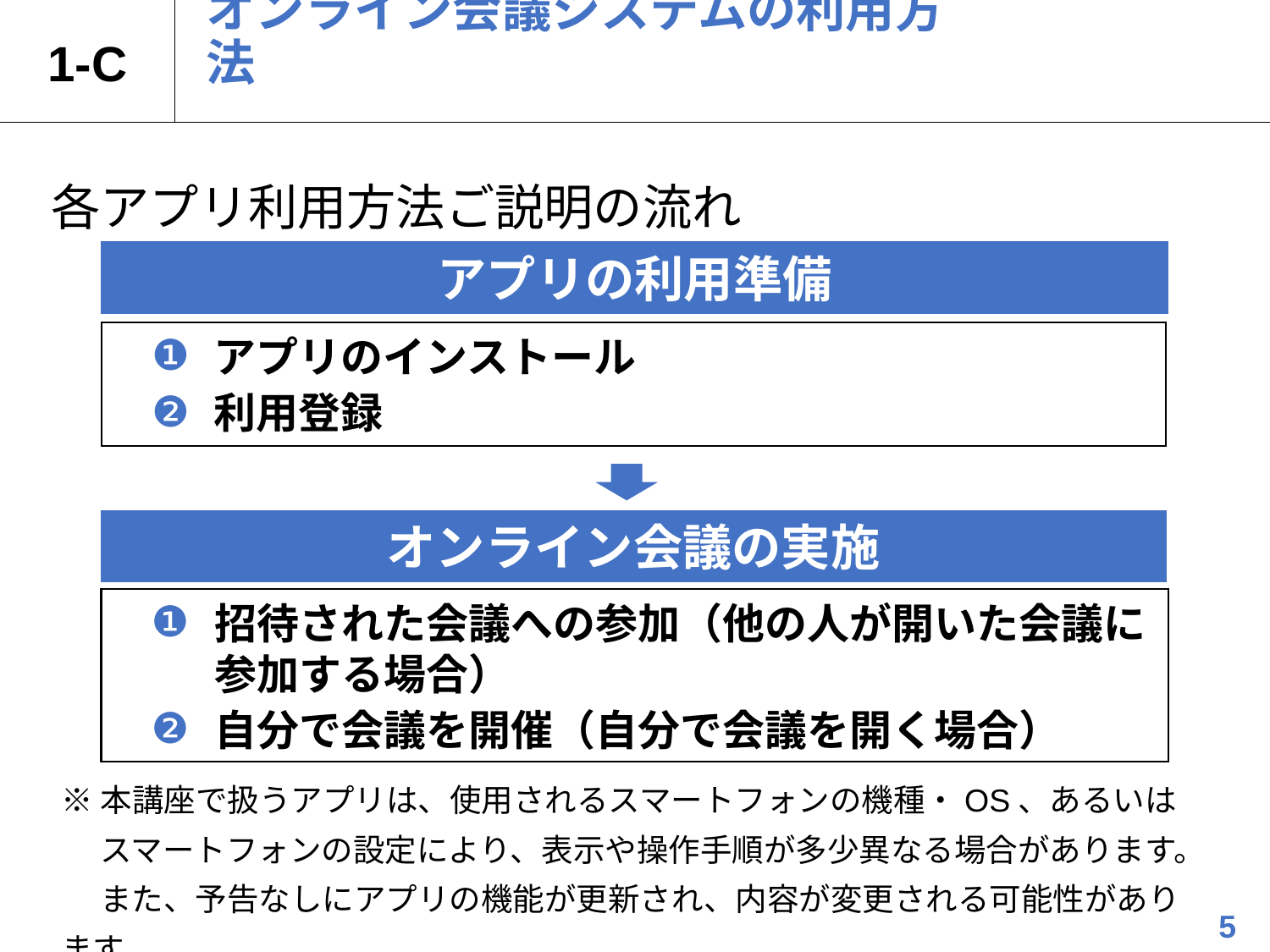

1-C
# オンライン会議システムの利用方法
各アプリ利用方法ご説明の流れ
アプリの利用準備
アプリのインストール
利用登録

オンライン会議の実施
招待された会議への参加（他の人が開いた会議に参加する場合）
自分で会議を開催（自分で会議を開く場合）
※本講座で扱うアプリは、使用されるスマートフォンの機種・OS、あるいは
　 スマートフォンの設定により、表示や操作手順が多少異なる場合があります。
　 また、予告なしにアプリの機能が更新され、内容が変更される可能性があります。
5